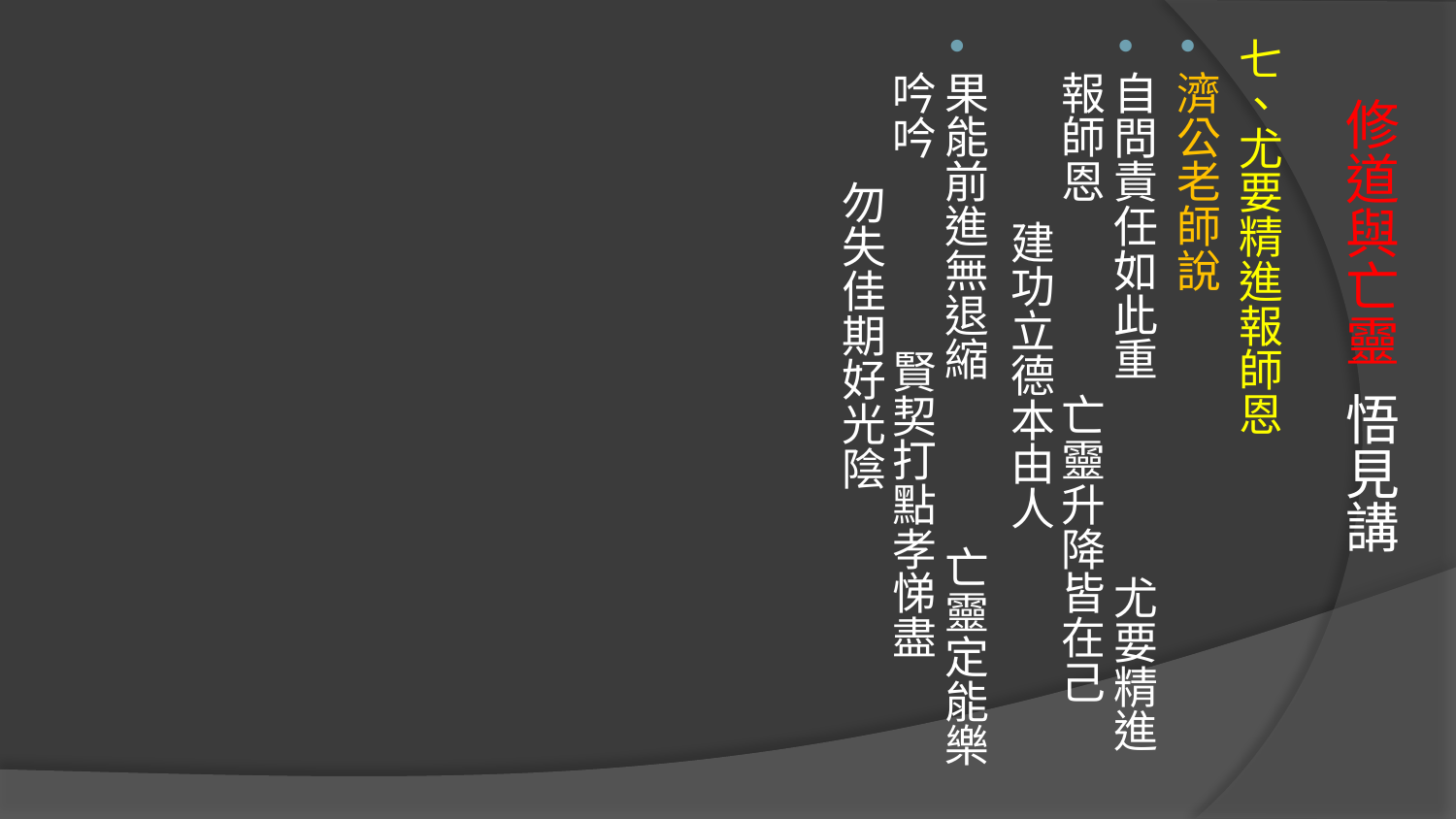

七、尤要精進報師恩
濟公老師說
自問責任如此重　               尤要精進報師恩                   亡靈升降皆在己                        建功立德本由人
果能前進無退縮　            亡靈定能樂吟吟                   賢契打點孝悌盡                        勿失佳期好光陰

# 修道與亡靈  悟見講